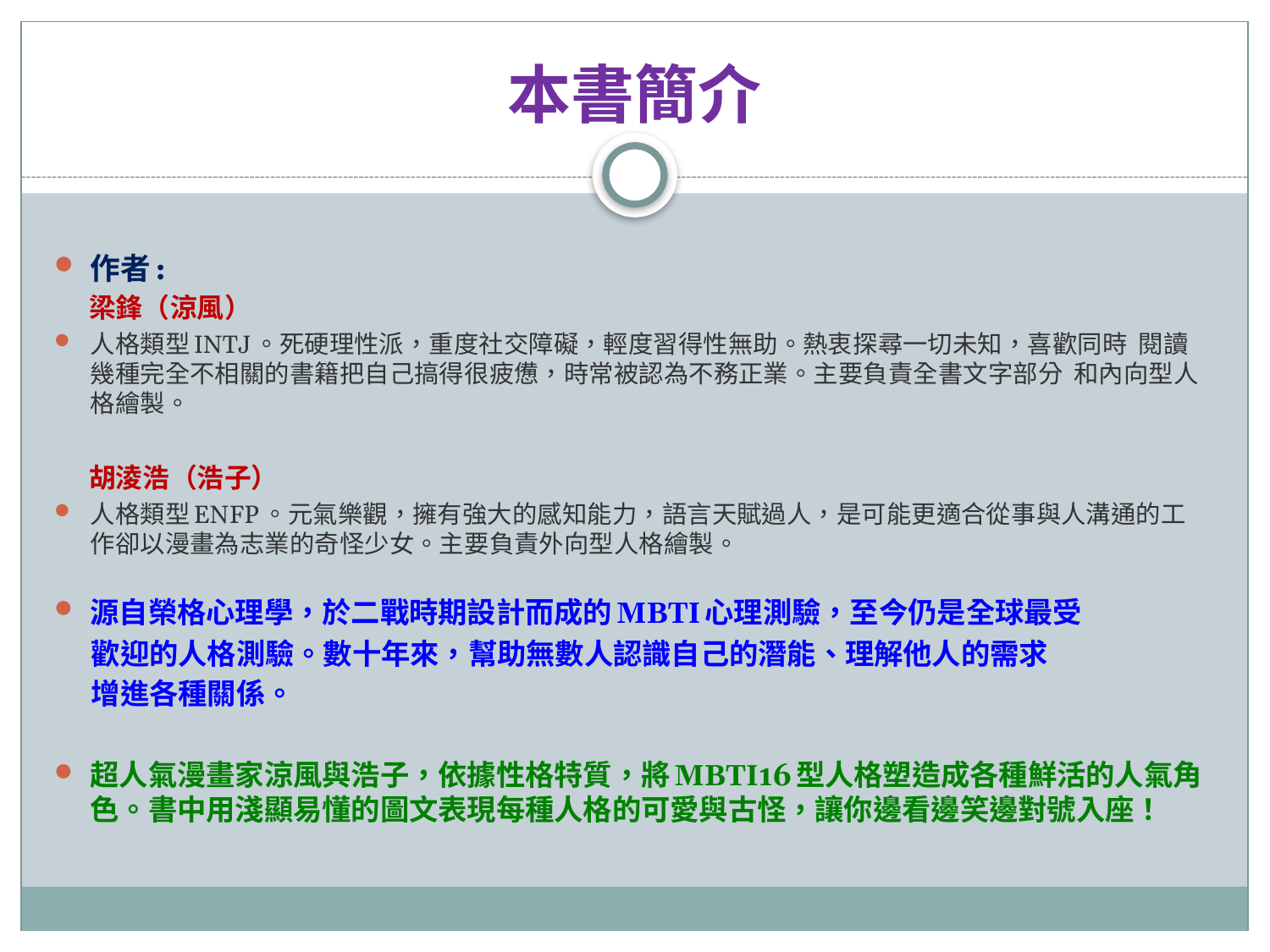

# 本書簡介

作者:
     梁鋒（涼風）
人格類型INTJ。死硬理性派，重度社交障礙，輕度習得性無助。熱衷探尋一切未知，喜歡同時  閱讀幾種完全不相關的書籍把自己搞得很疲憊，時常被認為不務正業。主要負責全書文字部分  和內向型人格繪製。

     胡淩浩（浩子）
人格類型ENFP。元氣樂觀，擁有強大的感知能力，語言天賦過人，是可能更適合從事與人溝通的工作卻以漫畫為志業的奇怪少女。主要負責外向型人格繪製。

源自榮格心理學，於二戰時期設計而成的MBTI心理測驗，至今仍是全球最受
     歡迎的人格測驗。數十年來，幫助無數人認識自己的潛能、理解他人的需求
     增進各種關係。

超人氣漫畫家涼風與浩子，依據性格特質，將MBTI16型人格塑造成各種鮮活的人氣角色。書中用淺顯易懂的圖文表現每種人格的可愛與古怪，讓你邊看邊笑邊對號入座！